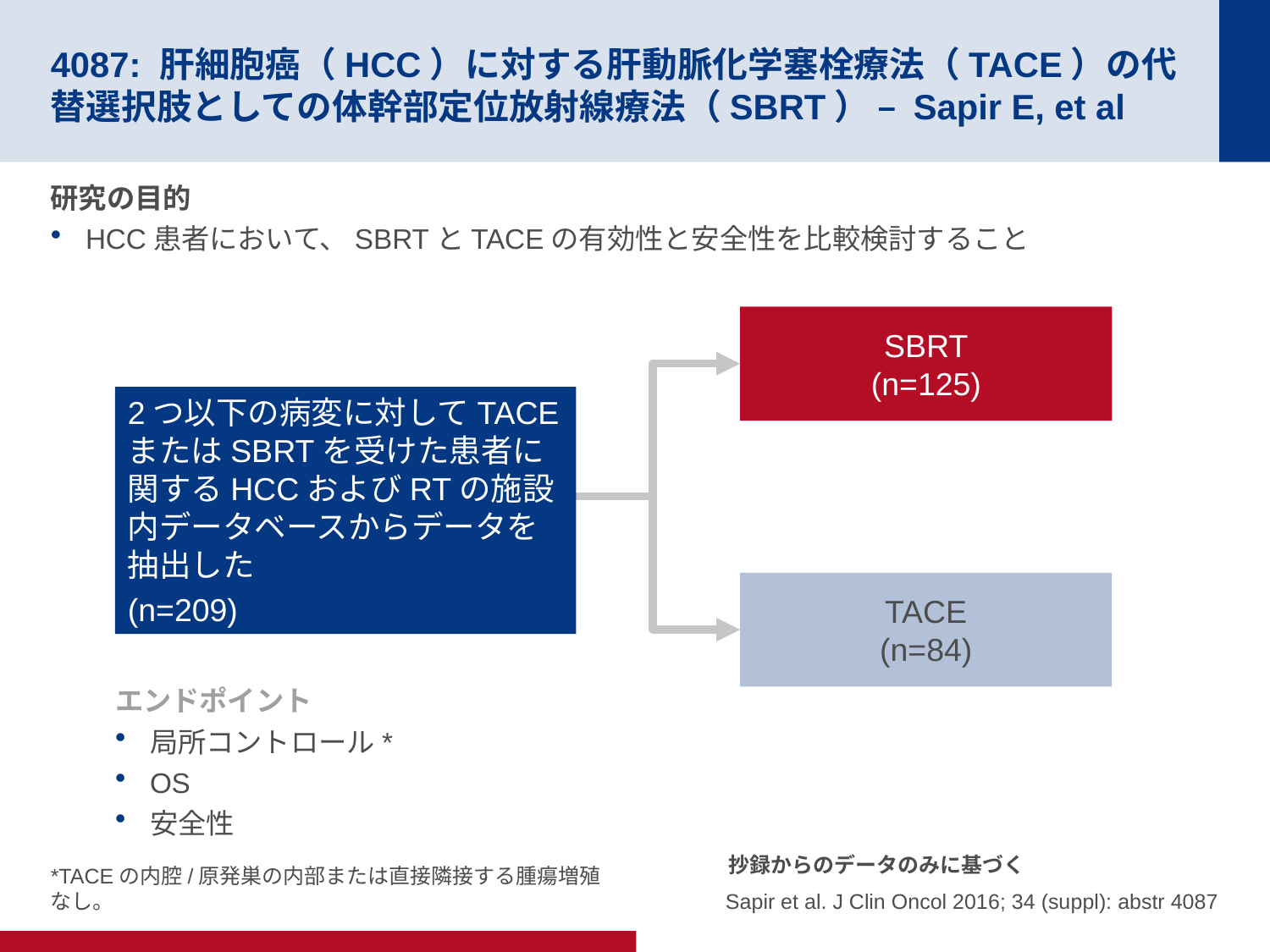

# 4087: 肝細胞癌（HCC）に対する肝動脈化学塞栓療法（TACE）の代替選択肢としての体幹部定位放射線療法（SBRT） – Sapir E, et al
研究の目的
HCC患者において、SBRTとTACEの有効性と安全性を比較検討すること
SBRT
(n=125)
2つ以下の病変に対してTACEまたはSBRTを受けた患者に関するHCCおよびRTの施設内データベースからデータを抽出した
(n=209)
TACE
(n=84)
エンドポイント
局所コントロール*
OS
安全性

抄録からのデータのみに基づく
 Sapir et al. J Clin Oncol 2016; 34 (suppl): abstr 4087
*TACEの内腔/原発巣の内部または直接隣接する腫瘍増殖なし。